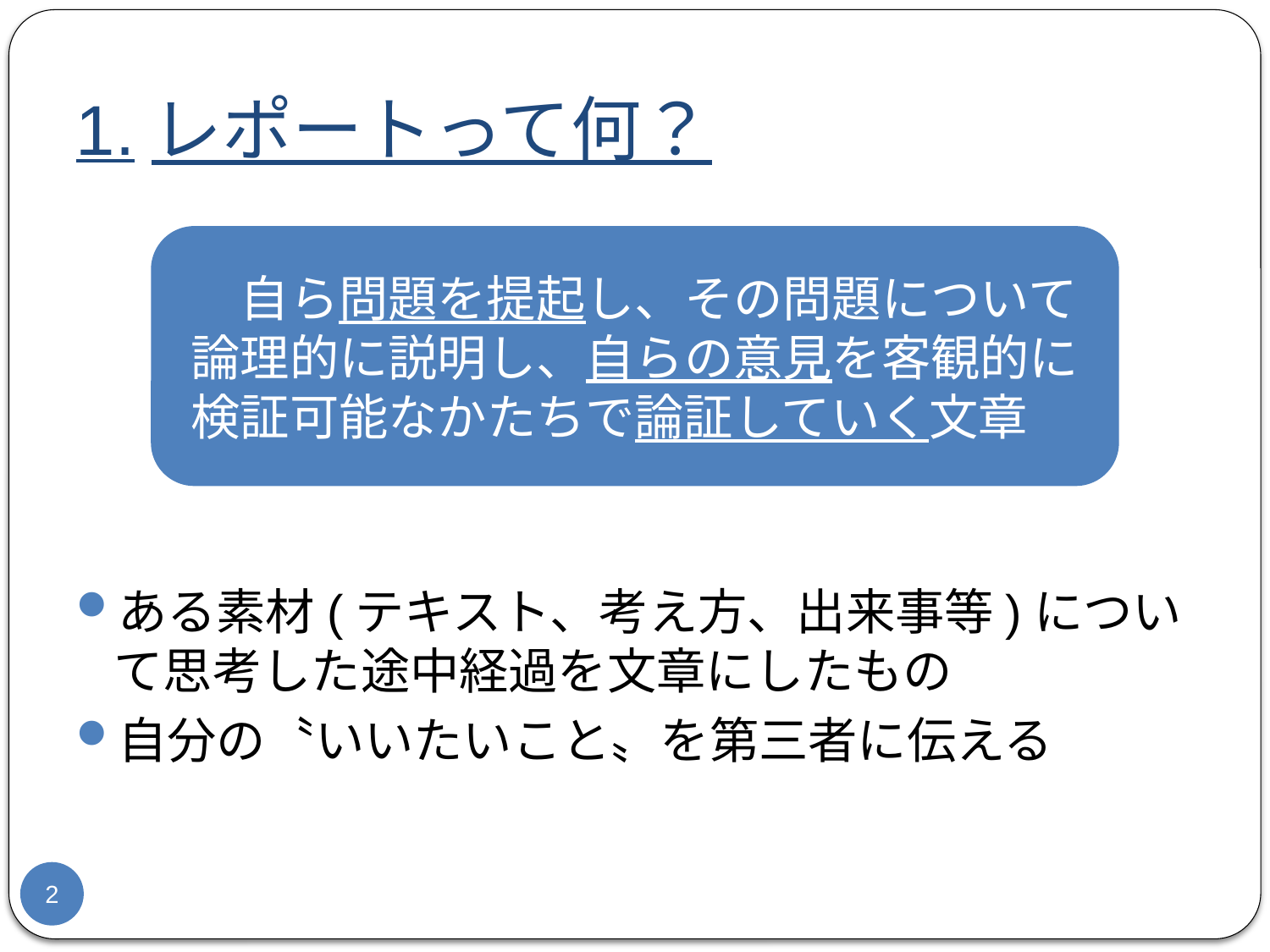

# 1.レポートって何？
　自ら問題を提起し、その問題について論理的に説明し、自らの意見を客観的に検証可能なかたちで論証していく文章
ある素材(テキスト、考え方、出来事等)について思考した途中経過を文章にしたもの
自分の〝いいたいこと〟を第三者に伝える
2